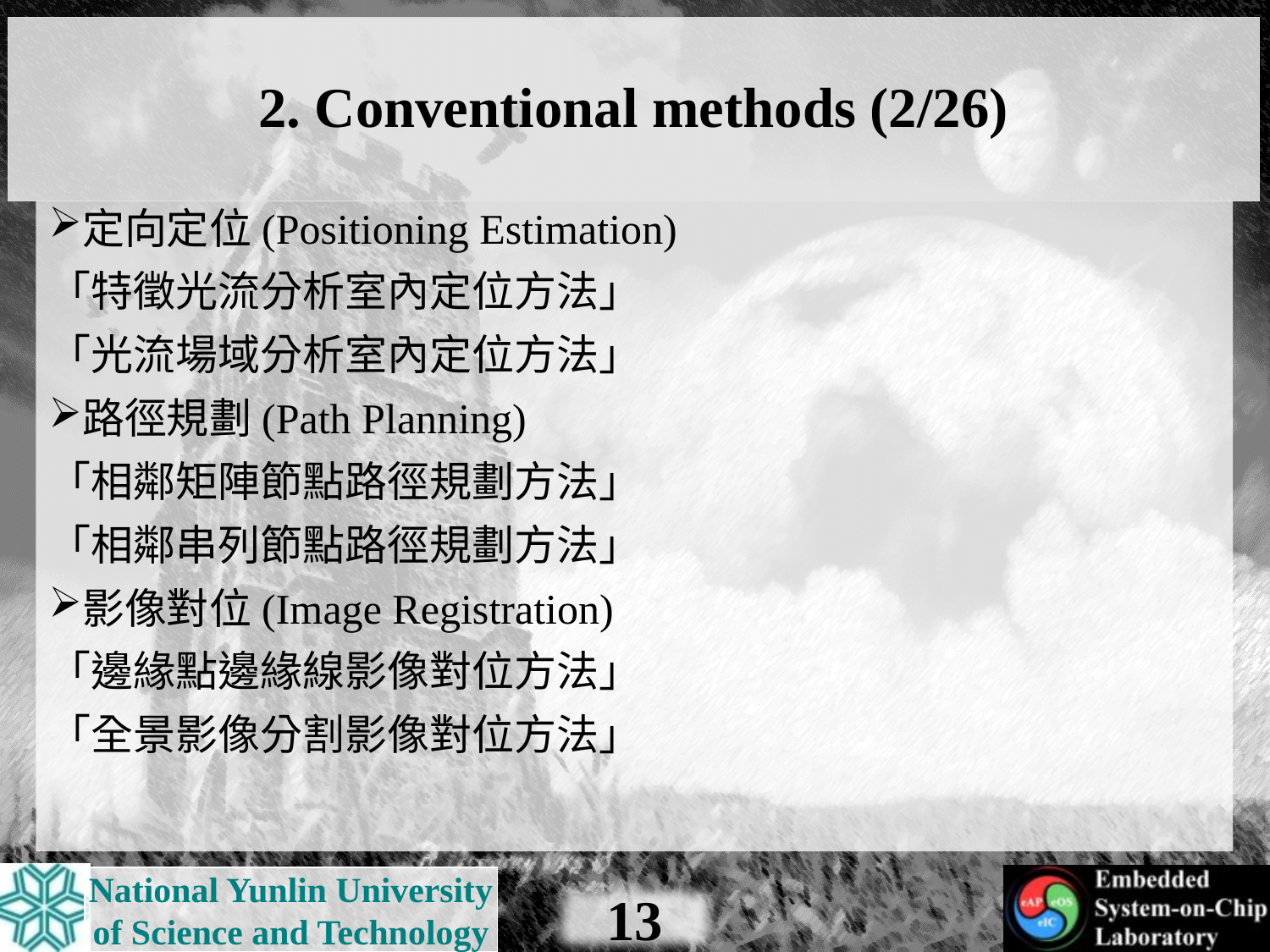

# 2. Conventional methods (2/26)
定向定位(Positioning Estimation)
「特徵光流分析室內定位方法」
「光流場域分析室內定位方法」
路徑規劃(Path Planning)
「相鄰矩陣節點路徑規劃方法」
「相鄰串列節點路徑規劃方法」
影像對位(Image Registration)
「邊緣點邊緣線影像對位方法」
「全景影像分割影像對位方法」